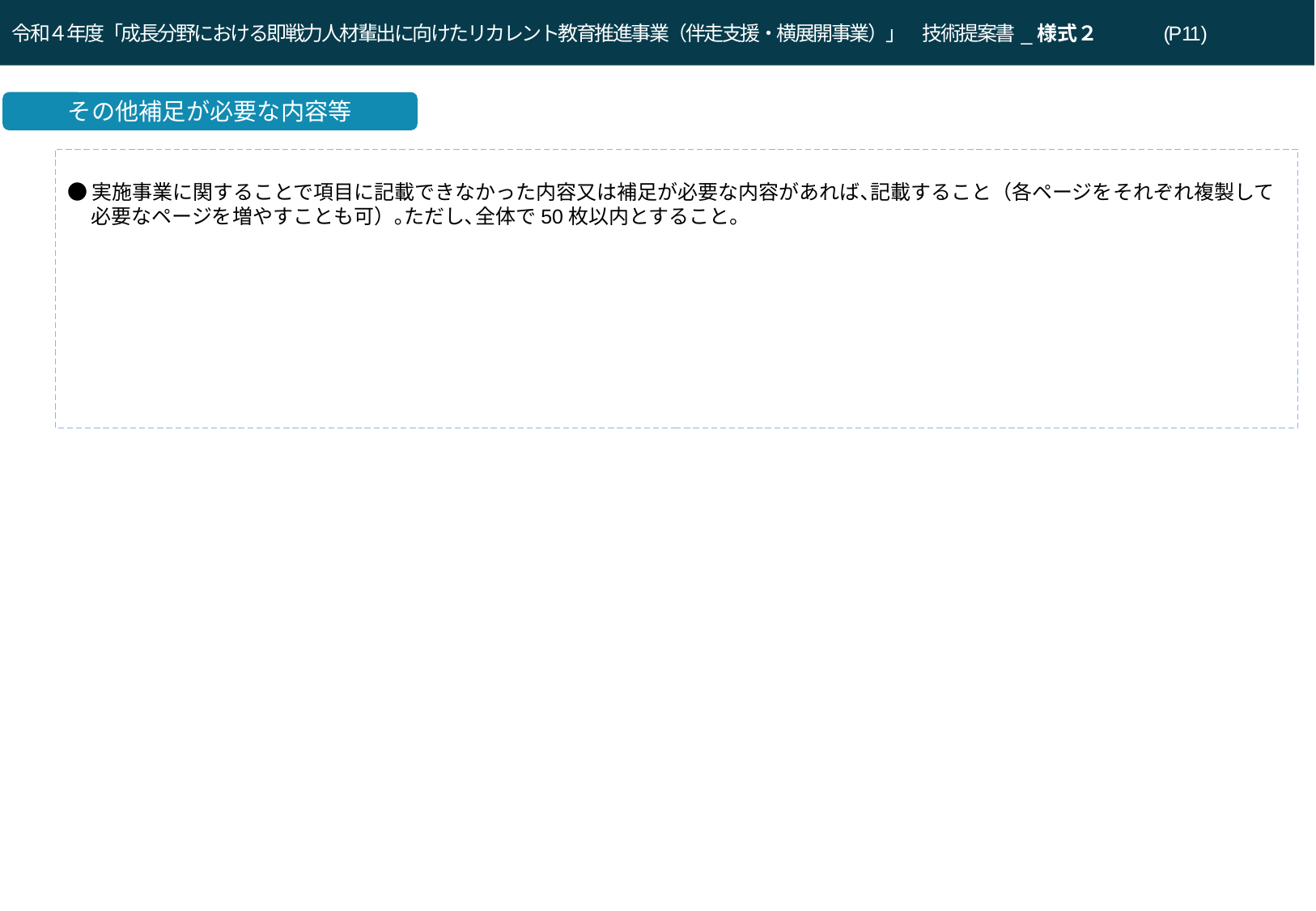

令和４年度「成長分野における即戦力人材輩出に向けたリカレント教育推進事業（伴走支援・横展開事業）」　技術提案書_様式２　　　(P11)
令和２年度「就職・転職支援のための大学リカレント教育推進事業（就職・転職支援のためのリカレント教育プログラムの開発・実施）」企画提案書（a：求職支援）(P11)
その他補足が必要な内容等

●実施事業に関することで項目に記載できなかった内容又は補足が必要な内容があれば､記載すること（各ページをそれぞれ複製して必要なページを増やすことも可）｡ただし､全体で50枚以内とすること。